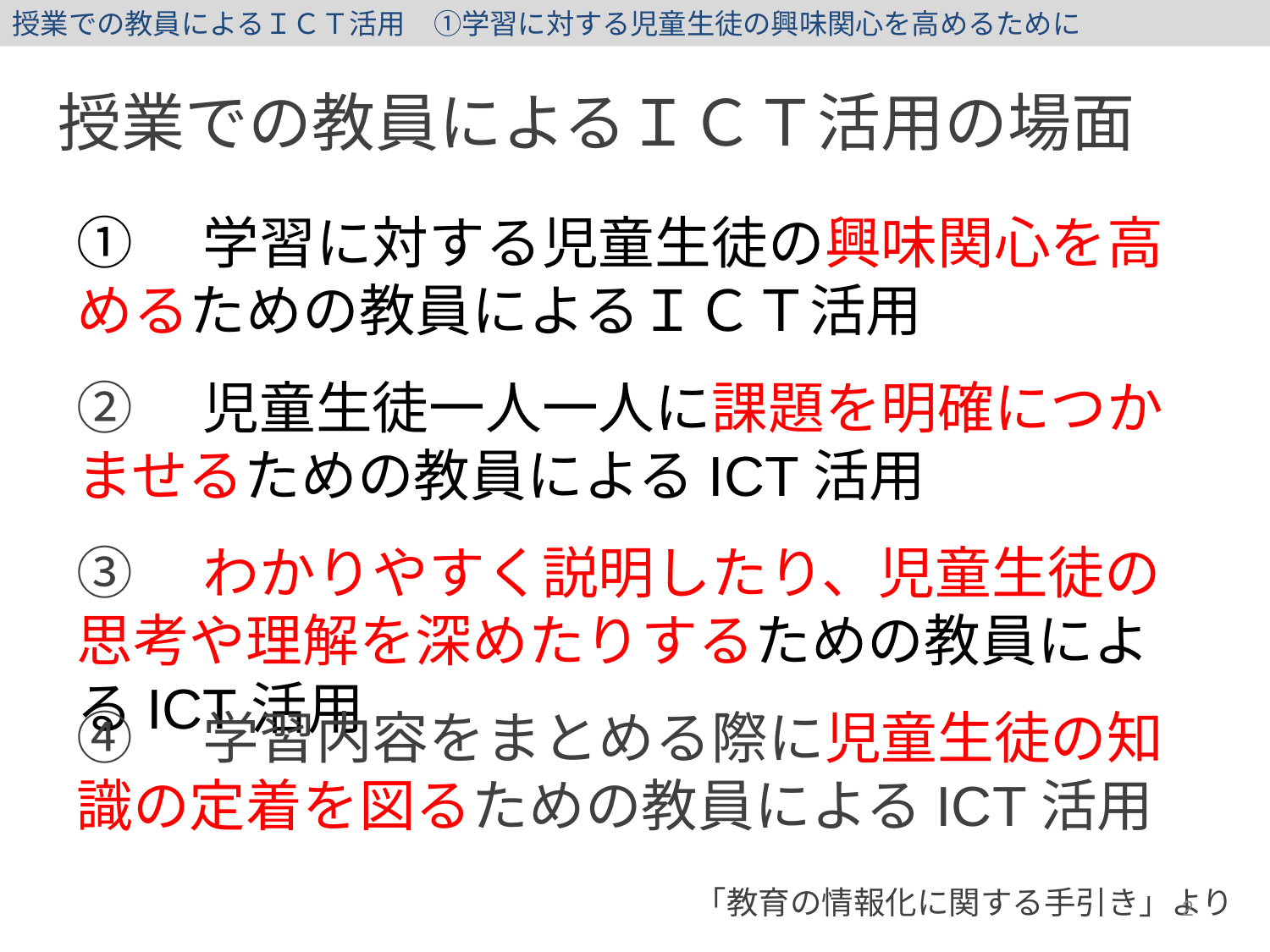

授業での教員によるＩＣＴ活用　①学習に対する児童生徒の興味関心を高めるために
授業での教員によるＩＣＴ活用の場面
①　学習に対する児童生徒の興味関心を高めるための教員によるＩＣＴ活用
②　児童生徒一人一人に課題を明確につかませるための教員によるICT活用
③　わかりやすく説明したり、児童生徒の思考や理解を深めたりするための教員によるICT活用
④　学習内容をまとめる際に児童生徒の知識の定着を図るための教員によるICT活用
「教育の情報化に関する手引き」より
2